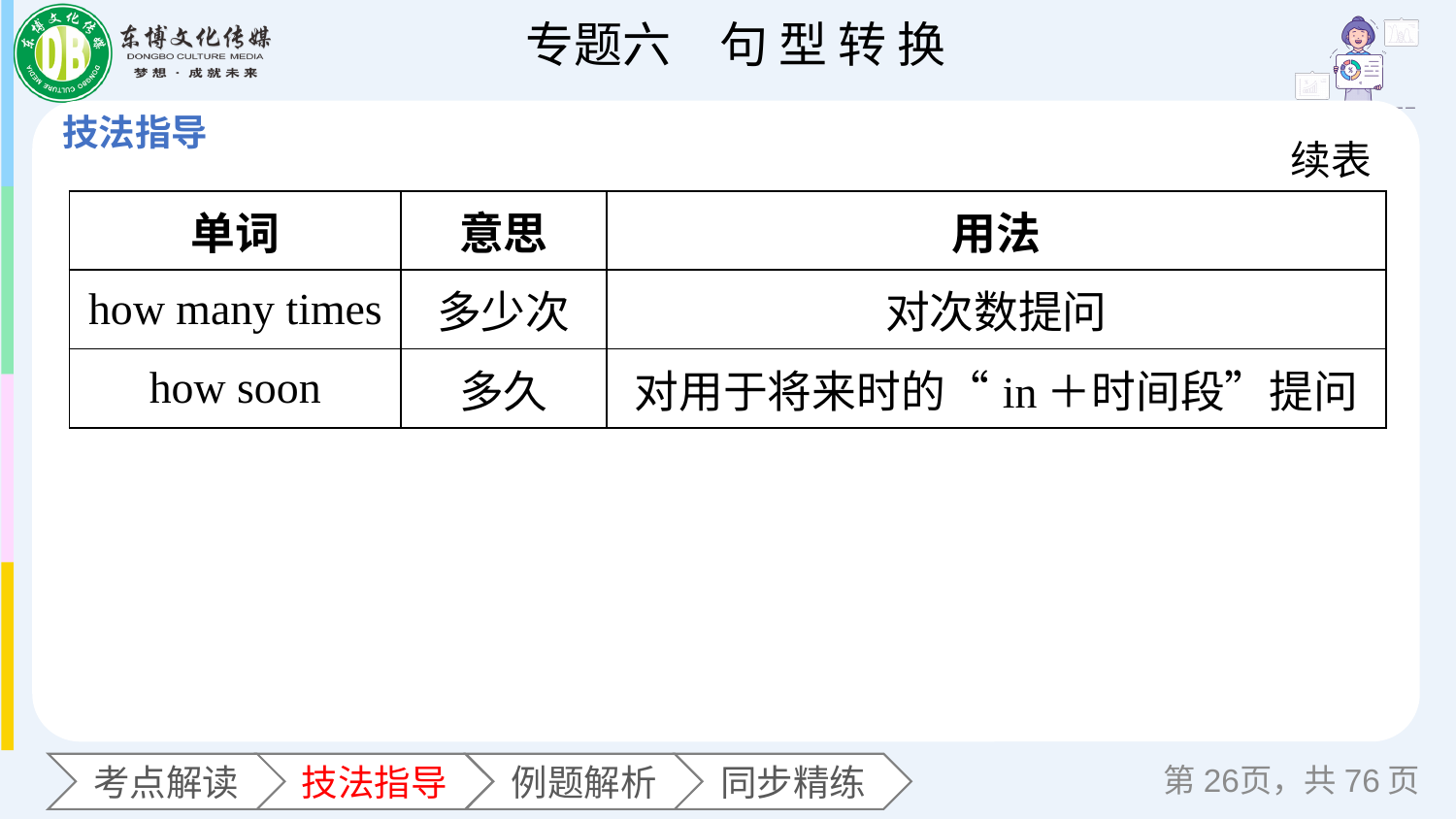

续表
| 单词 | 意思 | 用法 |
| --- | --- | --- |
| how many times | 多少次 | 对次数提问 |
| how soon | 多久 | 对用于将来时的“in＋时间段”提问 |
第26页，共76页